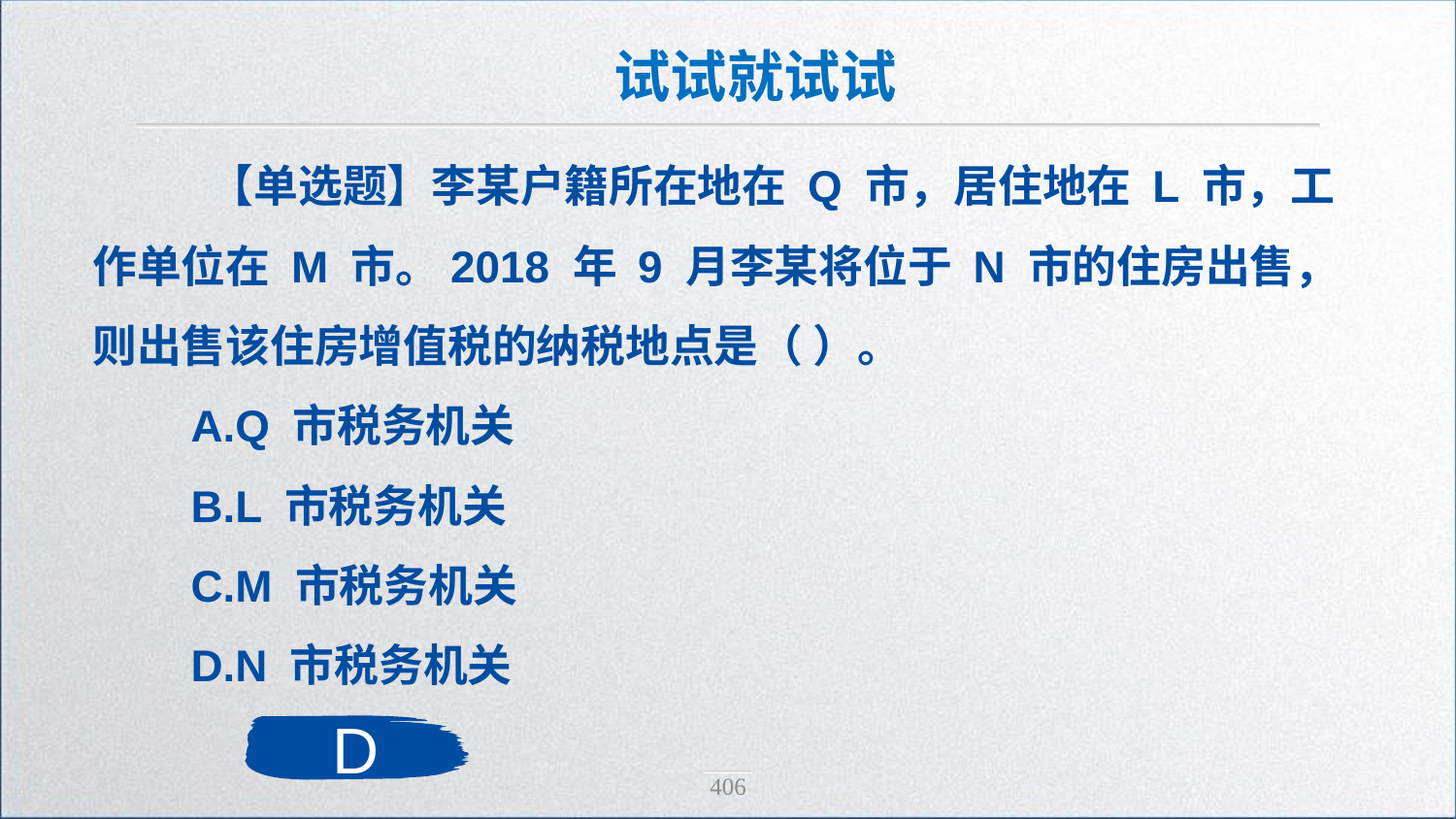

试试就试试
  【单选题】李某户籍所在地在 Q 市，居住地在 L 市，工作单位在 M 市。2018 年 9 月李某将位于 N 市的住房出售，则出售该住房增值税的纳税地点是（ ）。
 A.Q 市税务机关
 B.L 市税务机关
 C.M 市税务机关
 D.N 市税务机关

D
406